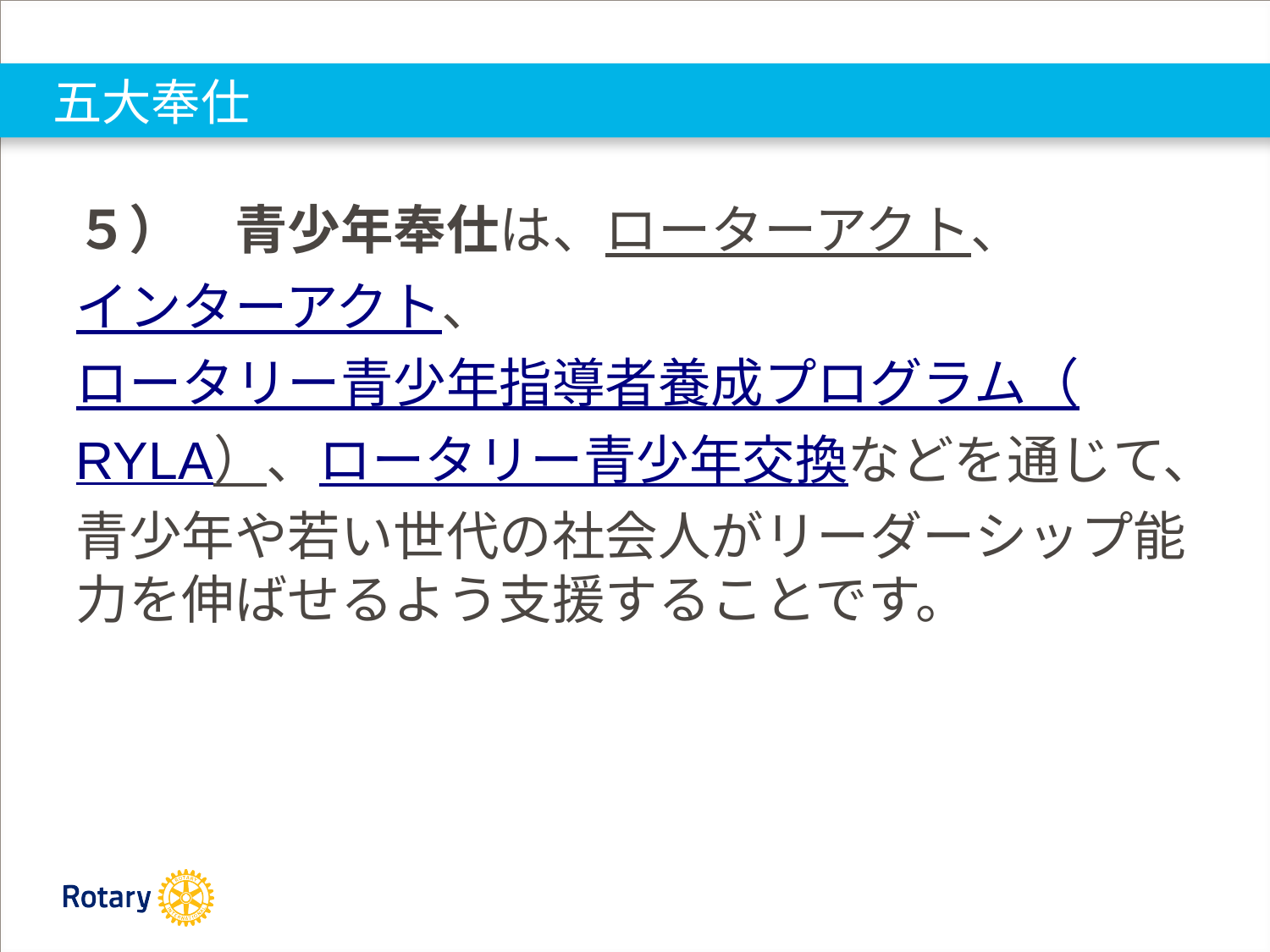

# 五大奉仕
５）　青少年奉仕は、ローターアクト、インターアクト、ロータリー青少年指導者養成プログラム（RYLA）、ロータリー青少年交換などを通じて、青少年や若い世代の社会人がリーダーシップ能力を伸ばせるよう支援することです。